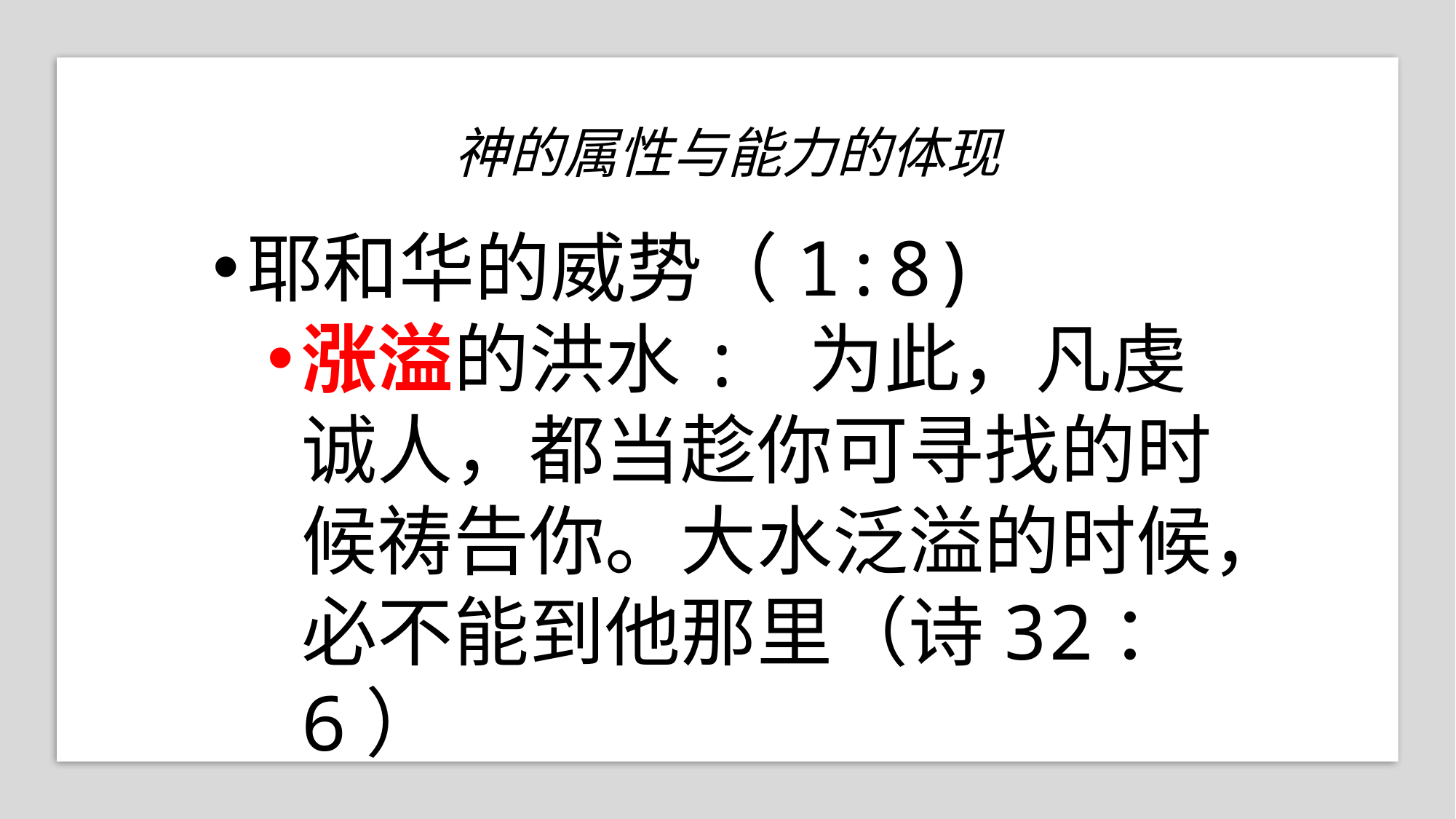

神的属性与能力的体现

耶和华的威势（1:8)
涨溢的洪水: 为此，凡虔诚人，都当趁你可寻找的时候祷告你。大水泛溢的时候，必不能到他那里（诗32：6）
18